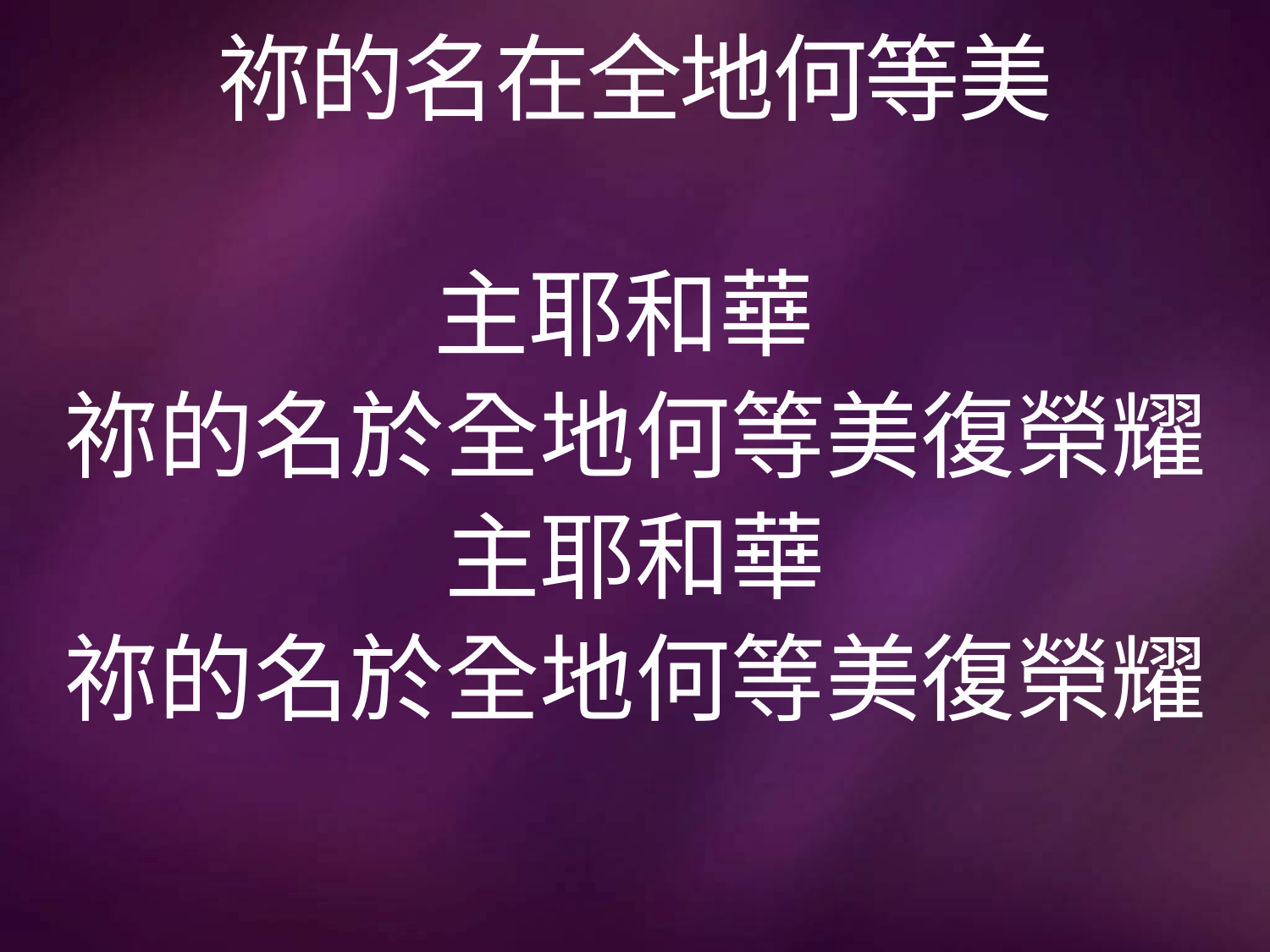

# 祢的名在全地何等美
主耶和華
祢的名於全地何等美復榮耀
主耶和華
祢的名於全地何等美復榮耀